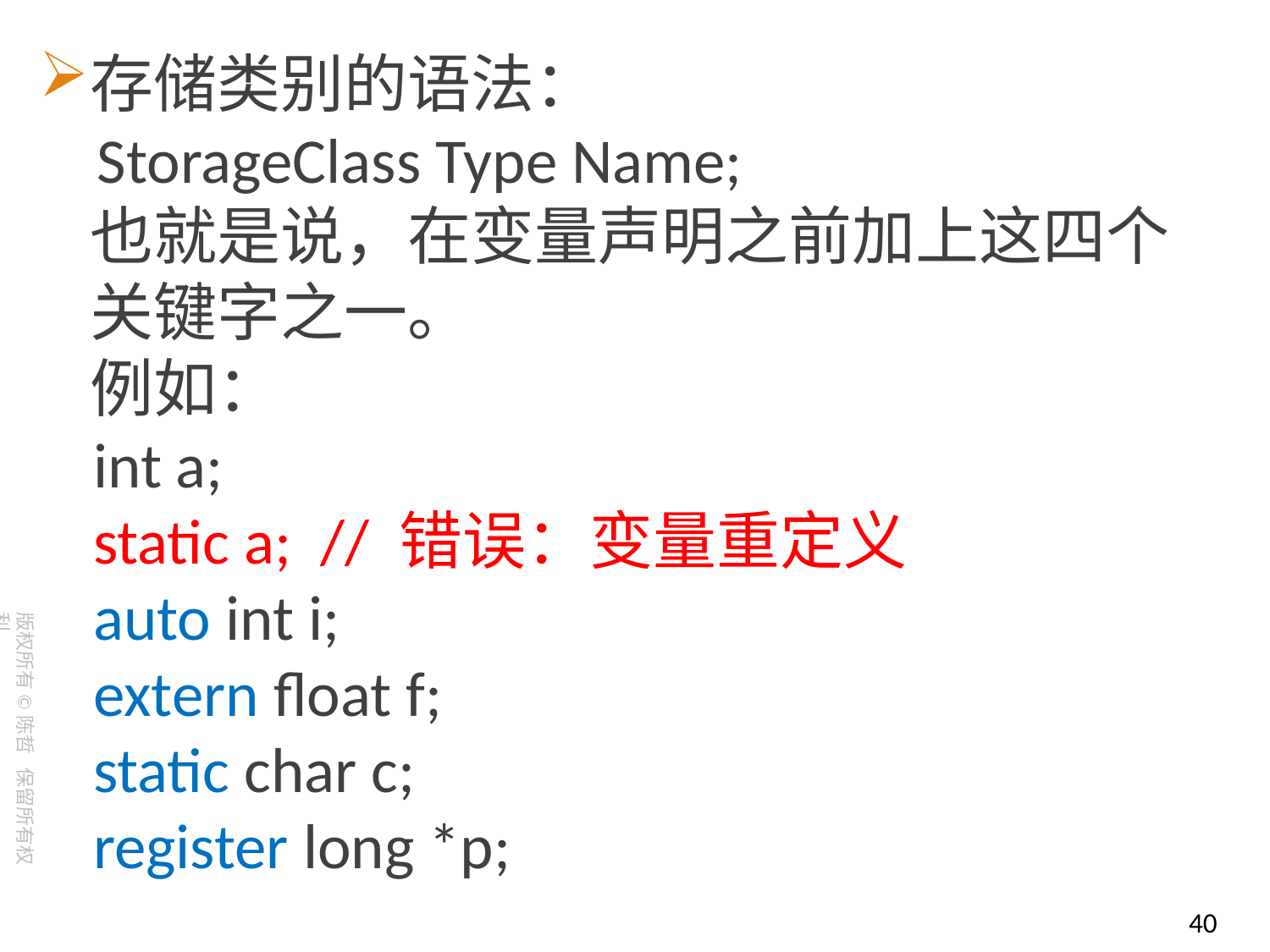

存储类别的语法：
    StorageClass Type Name;
也就是说，在变量声明之前加上这四个关键字之一。
例如：
  int a;
  static a;  // 错误：变量重定义
  auto int i;
  extern float f;
  static char c;
  register long *p;
40